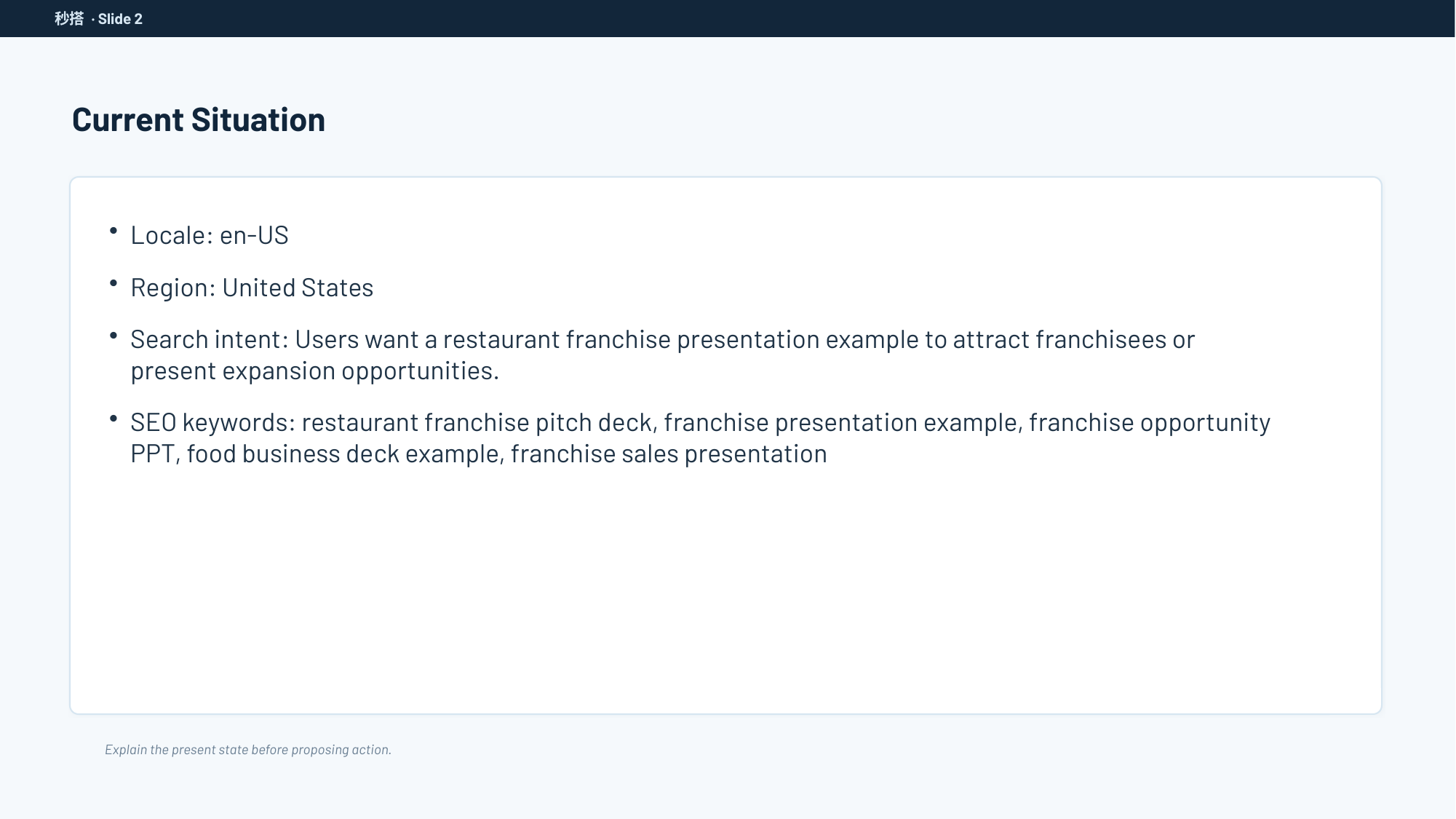

秒搭 · Slide 2
Current Situation

Locale: en-US
Region: United States
Search intent: Users want a restaurant franchise presentation example to attract franchisees or present expansion opportunities.
SEO keywords: restaurant franchise pitch deck, franchise presentation example, franchise opportunity PPT, food business deck example, franchise sales presentation
Explain the present state before proposing action.